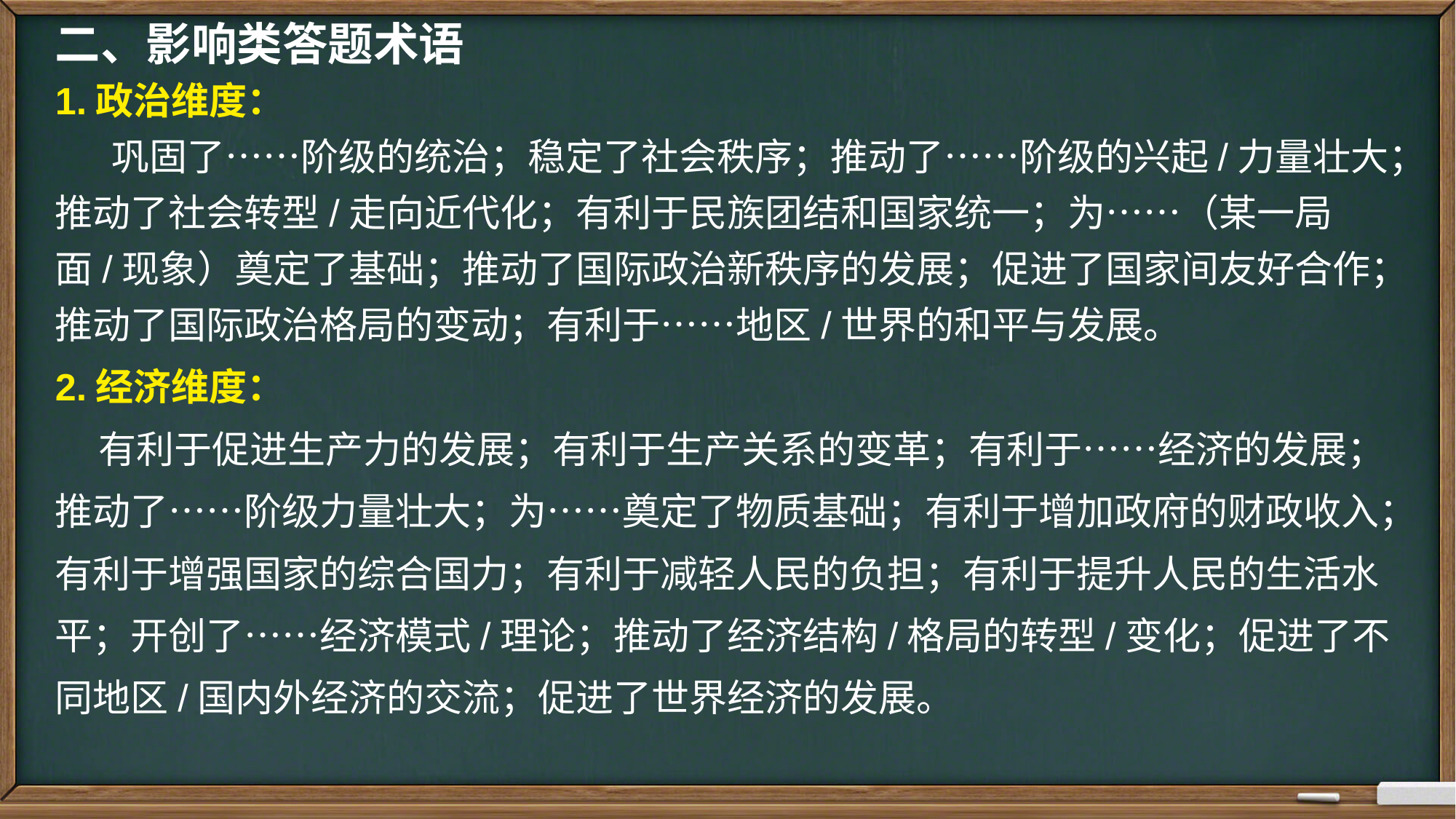

二、影响类答题术语
1.政治维度：
     巩固了……阶级的统治；稳定了社会秩序；推动了……阶级的兴起/力量壮大；推动了社会转型/走向近代化；有利于民族团结和国家统一；为……（某一局面/现象）奠定了基础；推动了国际政治新秩序的发展；促进了国家间友好合作；推动了国际政治格局的变动；有利于……地区/世界的和平与发展。
2.经济维度：
    有利于促进生产力的发展；有利于生产关系的变革；有利于……经济的发展；推动了……阶级力量壮大；为……奠定了物质基础；有利于增加政府的财政收入；有利于增强国家的综合国力；有利于减轻人民的负担；有利于提升人民的生活水平；开创了……经济模式/理论；推动了经济结构/格局的转型/变化；促进了不同地区/国内外经济的交流；促进了世界经济的发展。